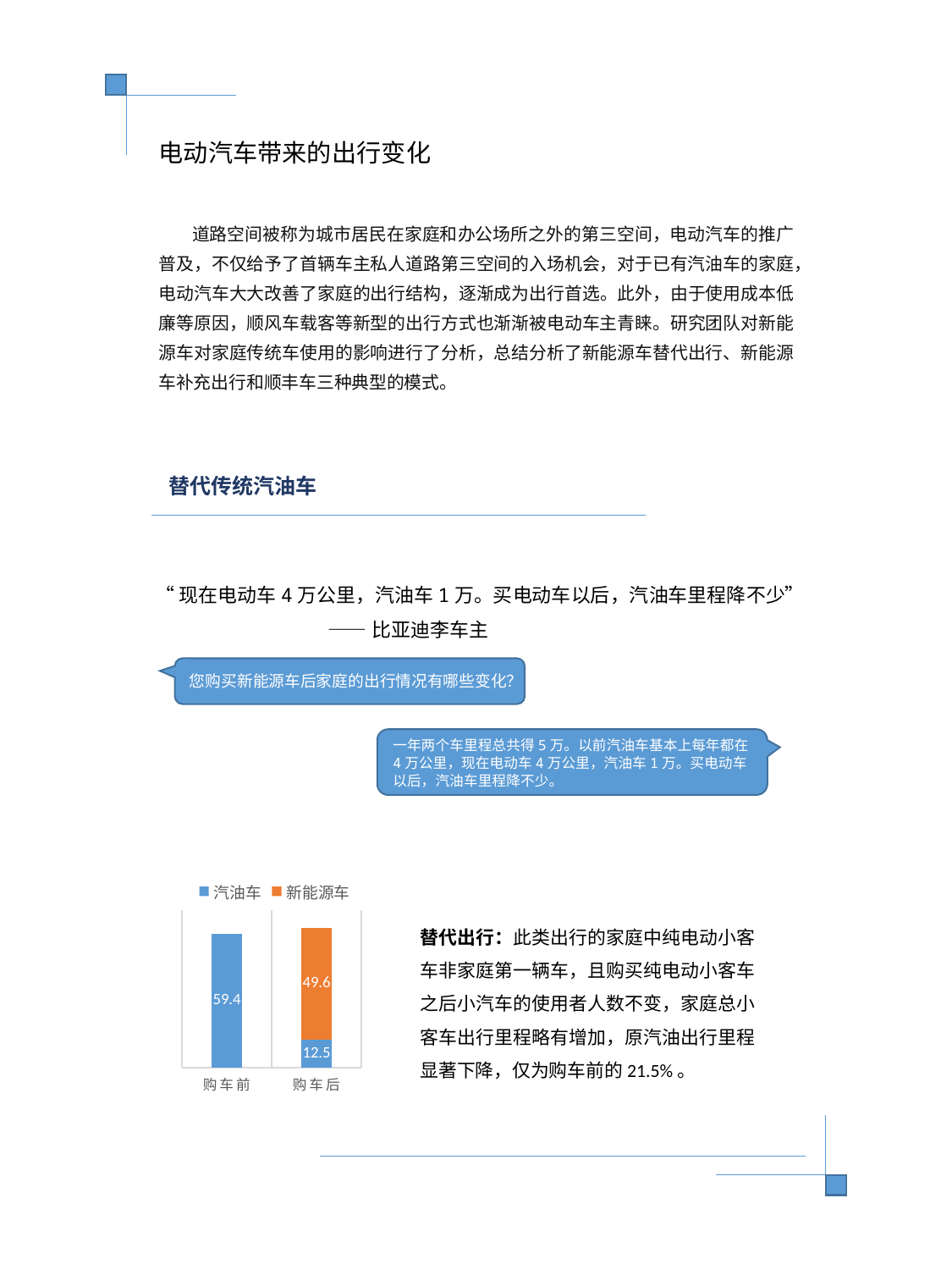

电动汽车带来的出行变化
       道路空间被称为城市居民在家庭和办公场所之外的第三空间，电动汽车的推广普及，不仅给予了首辆车主私人道路第三空间的入场机会，对于已有汽油车的家庭，电动汽车大大改善了家庭的出行结构，逐渐成为出行首选。此外，由于使用成本低廉等原因，顺风车载客等新型的出行方式也渐渐被电动车主青睐。研究团队对新能源车对家庭传统车使用的影响进行了分析，总结分析了新能源车替代出行、新能源车补充出行和顺丰车三种典型的模式。
替代传统汽油车
“现在电动车4万公里，汽油车1万。买电动车以后，汽油车里程降不少”
                                       ——比亚迪李车主
您购买新能源车后家庭的出行情况有哪些变化？
一年两个车里程总共得5万。以前汽油车基本上每年都在4万公里，现在电动车4万公里，汽油车1万。买电动车以后，汽油车里程降不少。

### Chart

| Category | 汽油车 | 新能源车 |
|---|---|---|
| 购车前 | 59.4 | None |
| 购车后 | 12.5 | 49.6 |
替代出行：此类出行的家庭中纯电动小客车非家庭第一辆车，且购买纯电动小客车之后小汽车的使用者人数不变，家庭总小客车出行里程略有增加，原汽油出行里程显著下降，仅为购车前的21.5%。